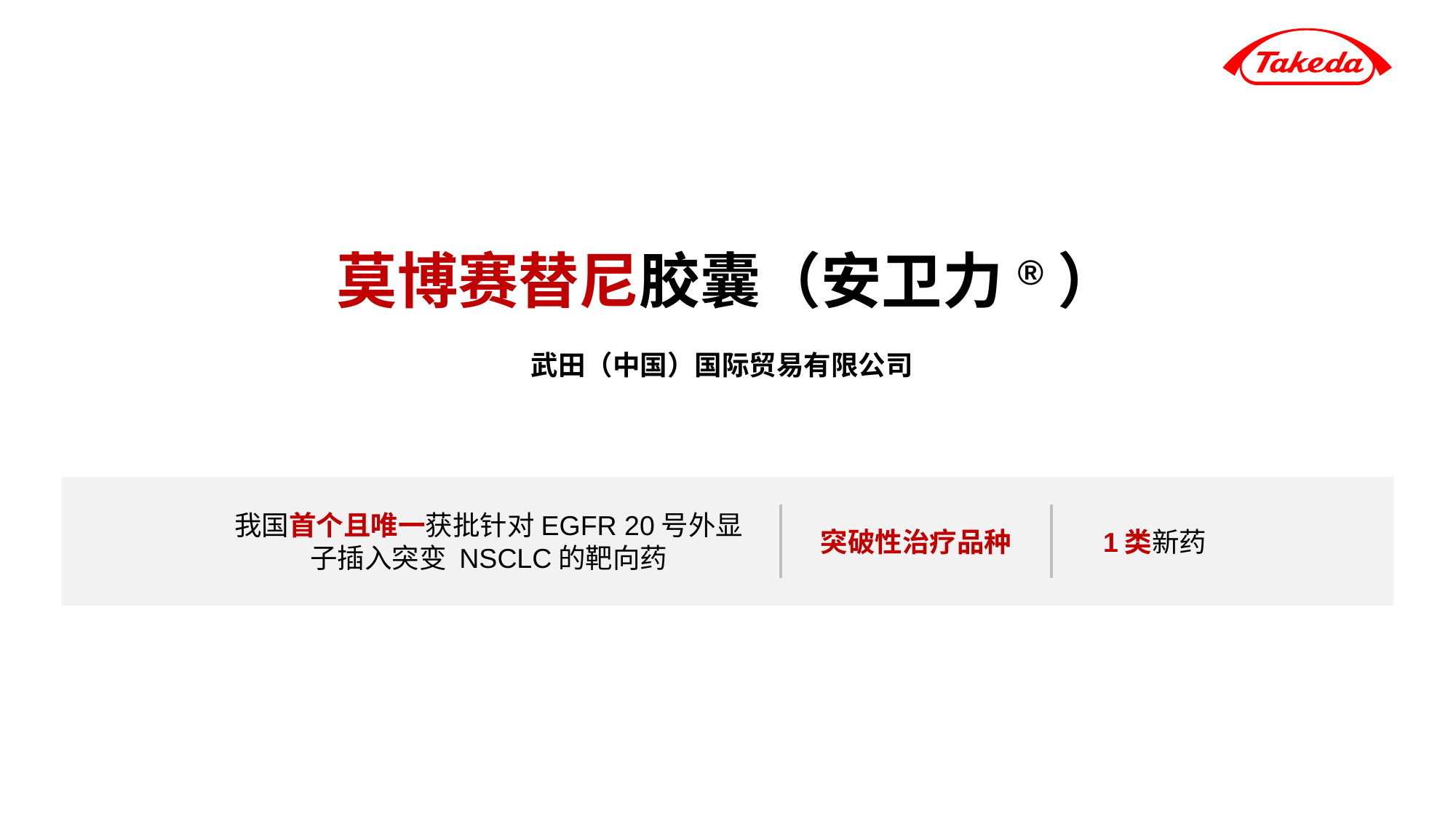

# 莫博赛替尼胶囊（安卫力®）
武田（中国）国际贸易有限公司

我国首个且唯一获批针对EGFR 20号外显子插入突变 NSCLC的靶向药
突破性治疗品种
1类新药